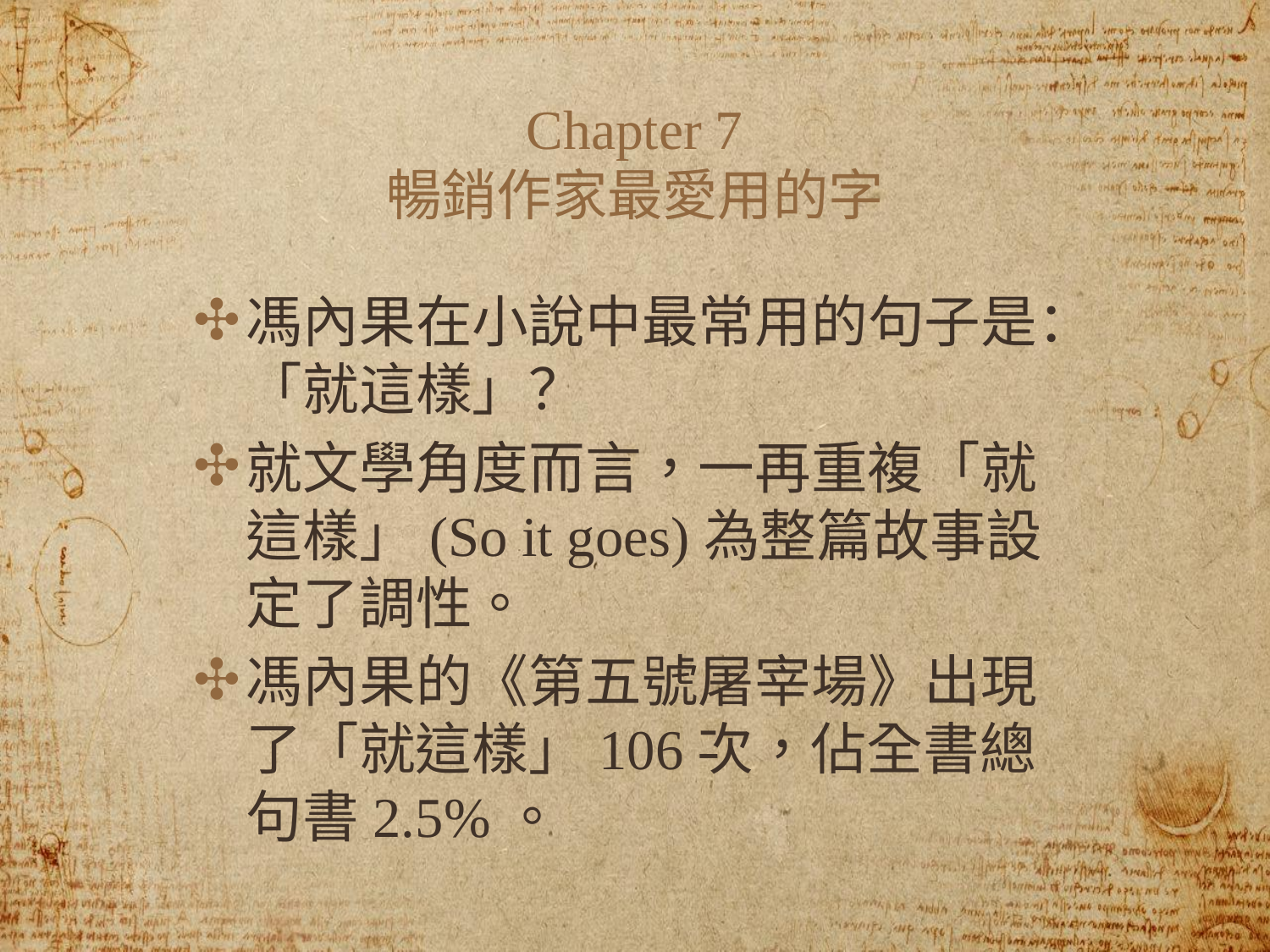

# Chapter 7
暢銷作家最愛用的字
馮內果在小說中最常用的句子是：「就這樣」？
就文學角度而言，一再重複「就這樣」(So it goes)為整篇故事設定了調性。
馮內果的《第五號屠宰場》出現了「就這樣」106次，佔全書總句書2.5%。